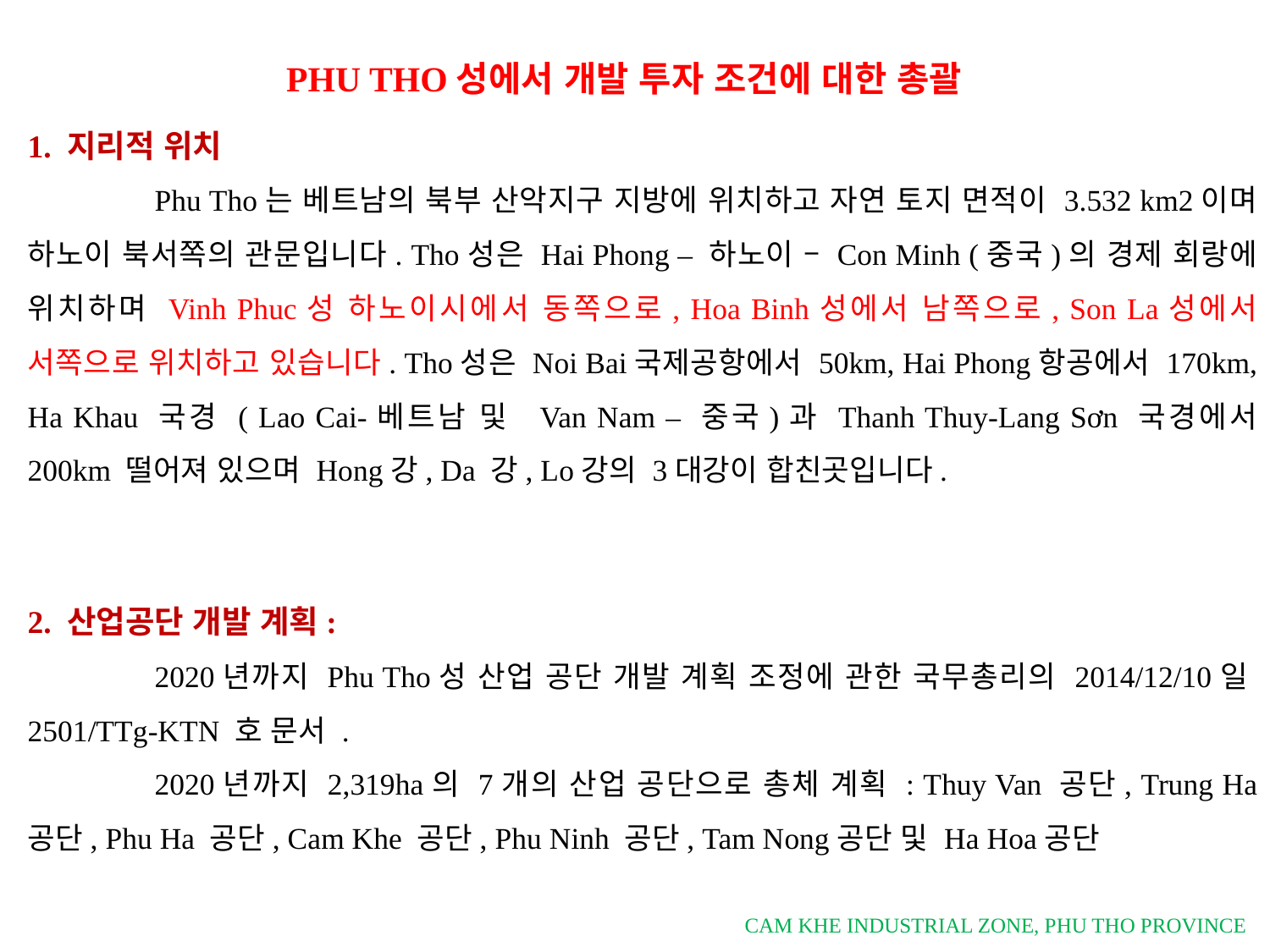

PHU THO성에서 개발 투자 조건에 대한 총괄
1. 지리적 위치
	Phu Tho는 베트남의 북부 산악지구 지방에 위치하고 자연 토지 면적이 3.532 km2이며 하노이 북서쪽의 관문입니다. Tho성은 Hai Phong – 하노이 – Con Minh (중국)의 경제 회랑에 위치하며 Vinh Phuc성 하노이시에서 동쪽으로, Hoa Binh성에서 남쪽으로, Son La성에서 서쪽으로 위치하고 있습니다. Tho성은 Noi Bai국제공항에서 50km, Hai Phong항공에서 170km, Ha Khau 국경 ( Lao Cai-베트남 및  Van Nam – 중국)과 Thanh Thuy-Lang Sơn 국경에서 200km 떨어져 있으며 Hong강, Da 강, Lo강의 3대강이 합친곳입니다.
2. 산업공단 개발 계획:
	2020년까지 Phu Tho성 산업 공단 개발 계획 조정에 관한 국무총리의 2014/12/10일  2501/TTg-KTN 호 문서 .
	2020년까지 2,319ha의 7개의 산업 공단으로 총체 계획 : Thuy Van 공단, Trung Ha 공단, Phu Ha 공단, Cam Khe 공단, Phu Ninh 공단, Tam Nong공단 및 Ha Hoa공단
CAM KHE INDUSTRIAL ZONE, PHU THO PROVINCE